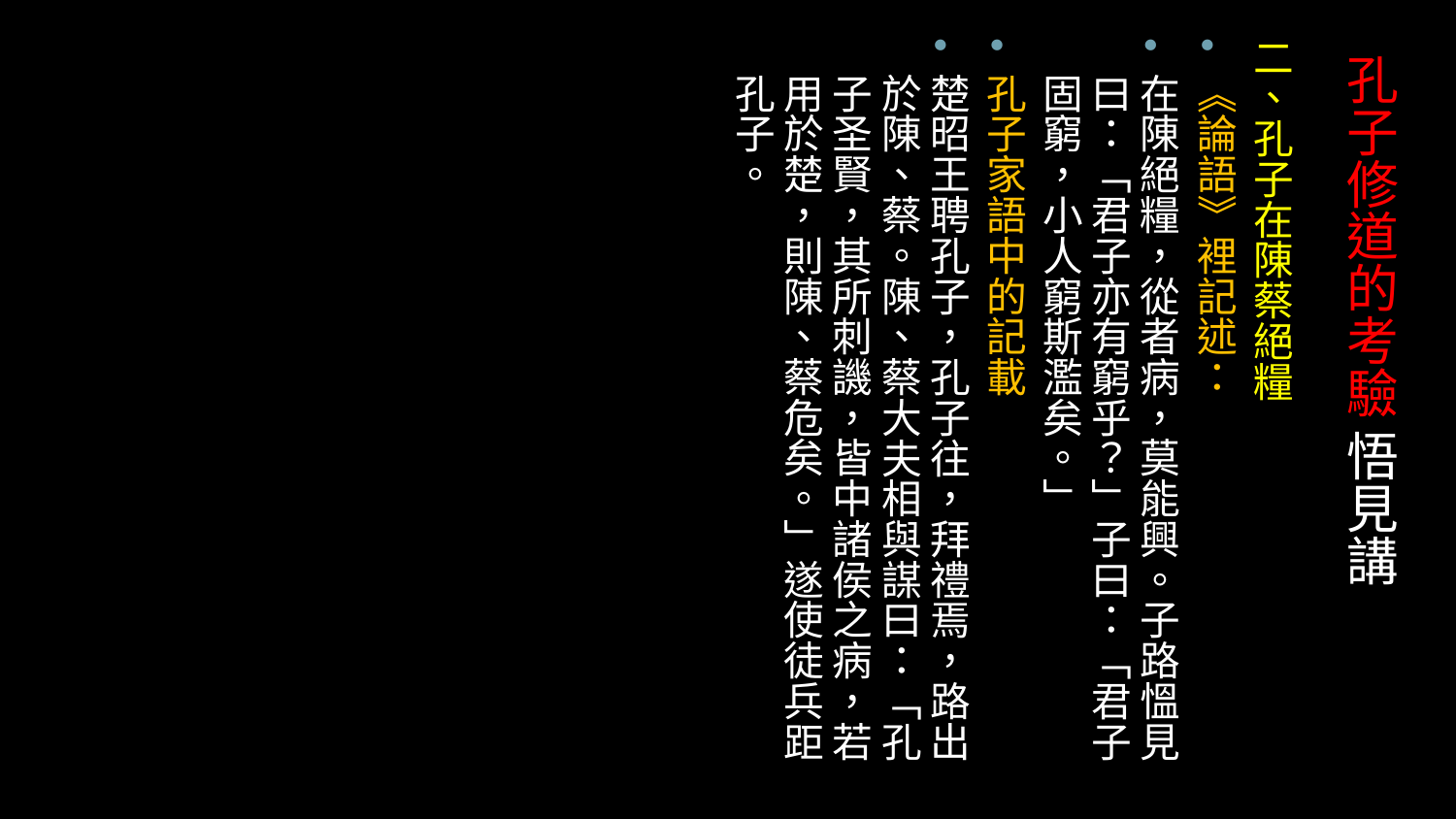

二、孔子在陳蔡絕糧
《論語》裡記述：
在陳絕糧，從者病，莫能興。子路慍見曰：「君子亦有窮乎？」子曰：「君子固窮，小人窮斯濫矣。」
孔子家語中的記載
楚昭王聘孔子，孔子往，拜禮焉，路出於陳、蔡。陳、蔡大夫相與謀曰：「孔子圣賢，其所刺譏，皆中諸侯之病，若用於楚，則陳、蔡危矣。」遂使徒兵距孔子。

# 孔子修道的考驗 悟見講